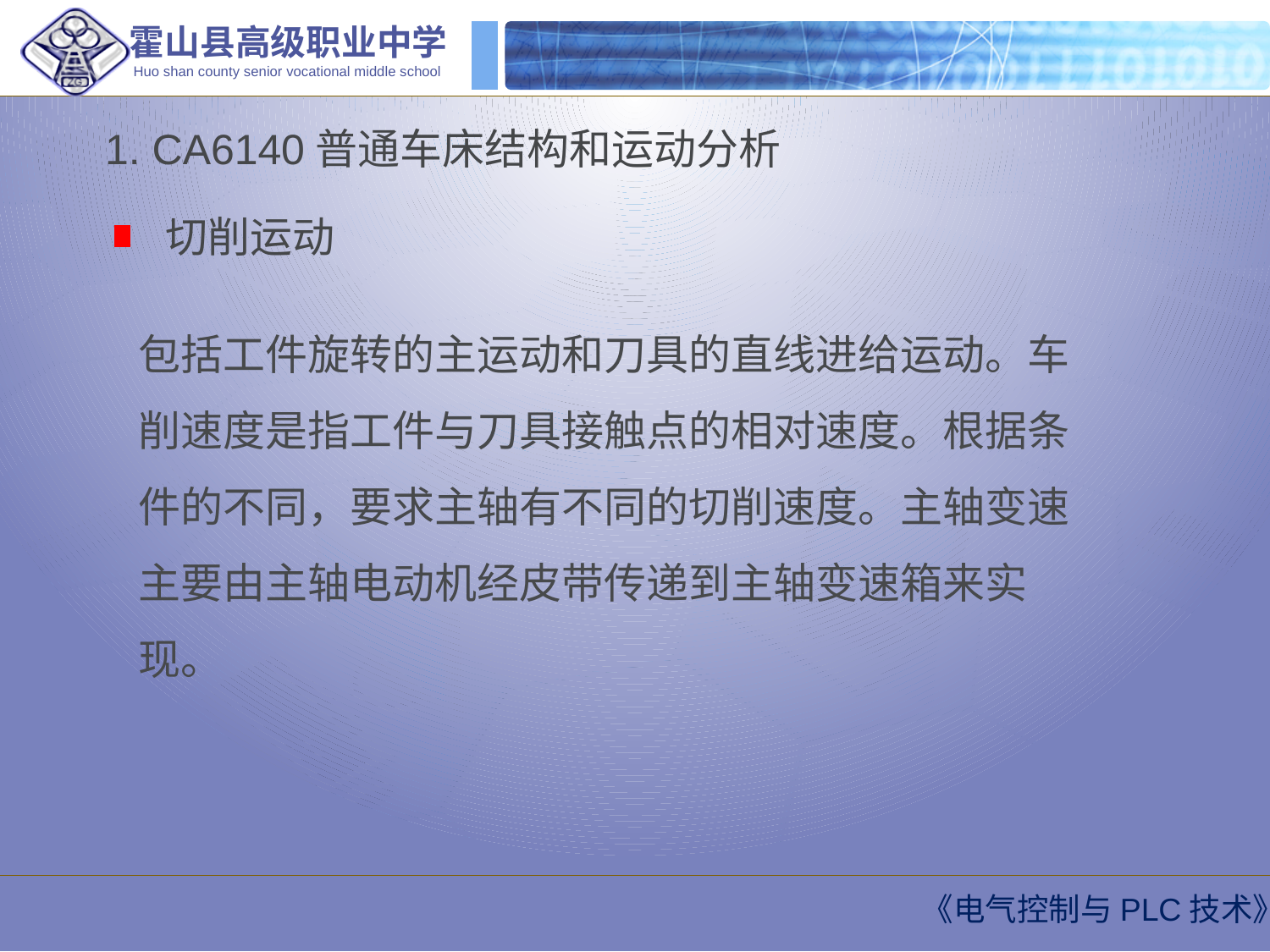

1. CA6140普通车床结构和运动分析
切削运动

包括工件旋转的主运动和刀具的直线进给运动。车削速度是指工件与刀具接触点的相对速度。根据条件的不同，要求主轴有不同的切削速度。主轴变速主要由主轴电动机经皮带传递到主轴变速箱来实现。